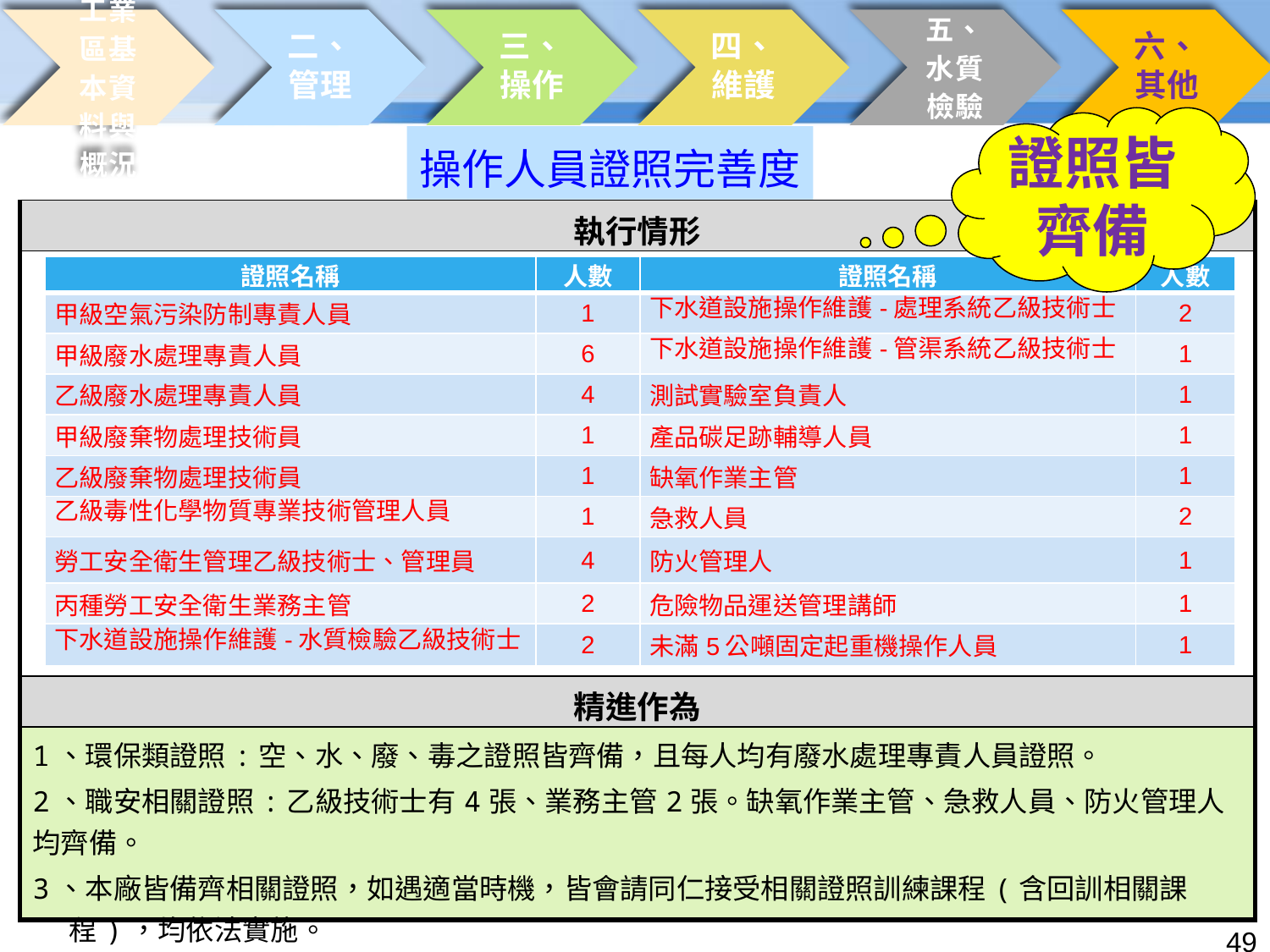

二、管理
三、操作
四、維護
五、水質檢驗
六、其他
證照皆齊備

操作人員證照完善度
| 執行情形 |
| --- |
|  |
| 精進作為 |
| 1、環保類證照:空、水、廢、毒之證照皆齊備，且每人均有廢水處理專責人員證照。 2、職安相關證照:乙級技術士有4張、業務主管2張。缺氧作業主管、急救人員、防火管理人均齊備。 3、本廠皆備齊相關證照，如遇適當時機，皆會請同仁接受相關證照訓練課程(含回訓相關課程)，均依法實施。 |
| 證照名稱 | 人數 | 證照名稱 | 人數 |
| --- | --- | --- | --- |
| 甲級空氣污染防制專責人員 | 1 | 下水道設施操作維護-處理系統乙級技術士 | 2 |
| 甲級廢水處理專責人員 | 6 | 下水道設施操作維護-管渠系統乙級技術士 | 1 |
| 乙級廢水處理專責人員 | 4 | 測試實驗室負責人 | 1 |
| 甲級廢棄物處理技術員 | 1 | 產品碳足跡輔導人員 | 1 |
| 乙級廢棄物處理技術員 | 1 | 缺氧作業主管 | 1 |
| 乙級毒性化學物質專業技術管理人員 | 1 | 急救人員 | 2 |
| 勞工安全衛生管理乙級技術士、管理員 | 4 | 防火管理人 | 1 |
| 丙種勞工安全衛生業務主管 | 2 | 危險物品運送管理講師 | 1 |
| 下水道設施操作維護-水質檢驗乙級技術士 | 2 | 未滿5公噸固定起重機操作人員 | 1 |